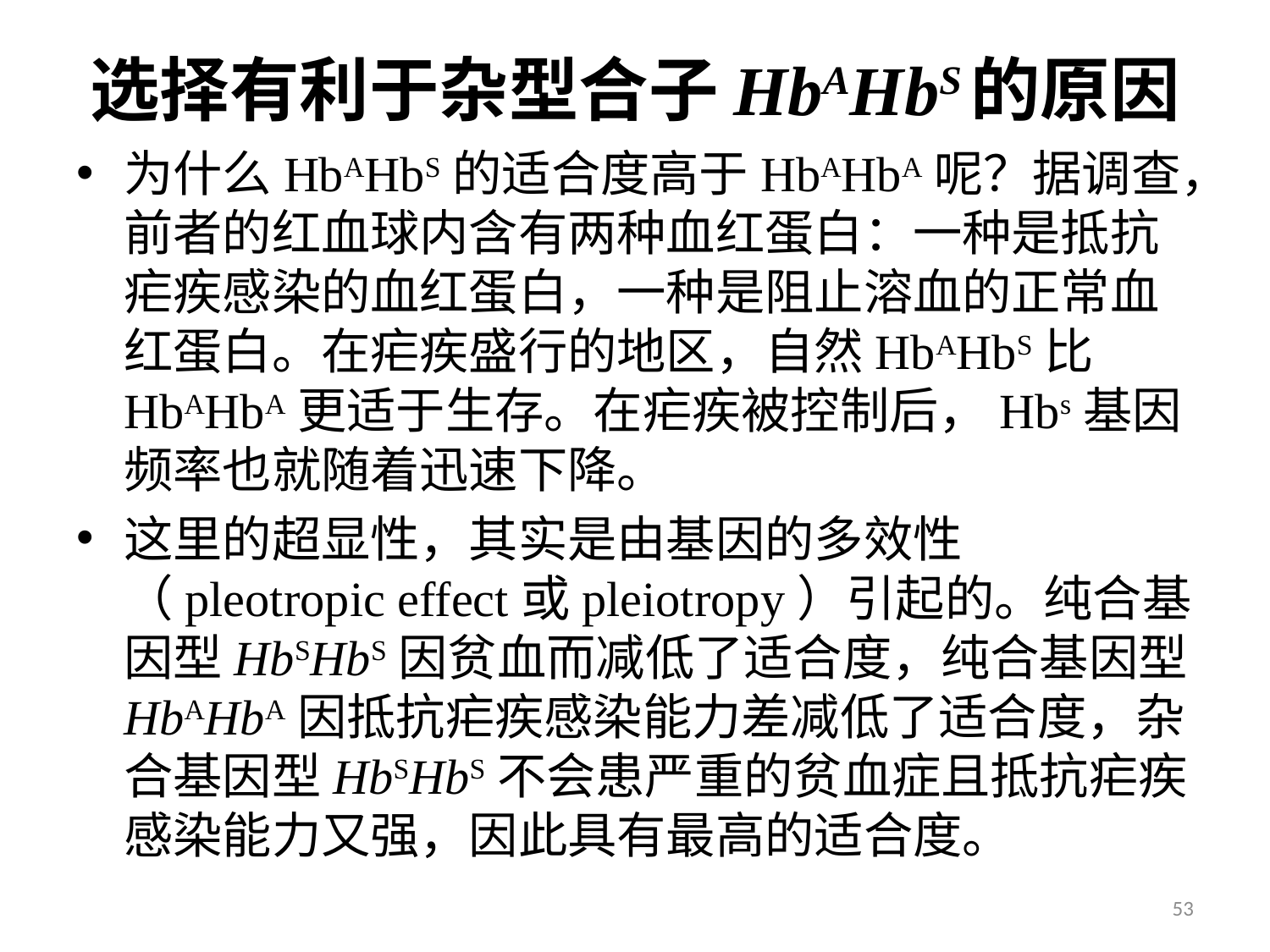

# 选择有利于杂型合子HbAHbS的原因
为什么HbAHbS的适合度高于HbAHbA呢？据调查，前者的红血球内含有两种血红蛋白：一种是抵抗疟疾感染的血红蛋白，一种是阻止溶血的正常血红蛋白。在疟疾盛行的地区，自然HbAHbS比HbAHbA更适于生存。在疟疾被控制后，Hbs基因频率也就随着迅速下降。
这里的超显性，其实是由基因的多效性（pleotropic effect或pleiotropy）引起的。纯合基因型HbSHbS因贫血而减低了适合度，纯合基因型HbAHbA因抵抗疟疾感染能力差减低了适合度，杂合基因型HbSHbS不会患严重的贫血症且抵抗疟疾感染能力又强，因此具有最高的适合度。
53